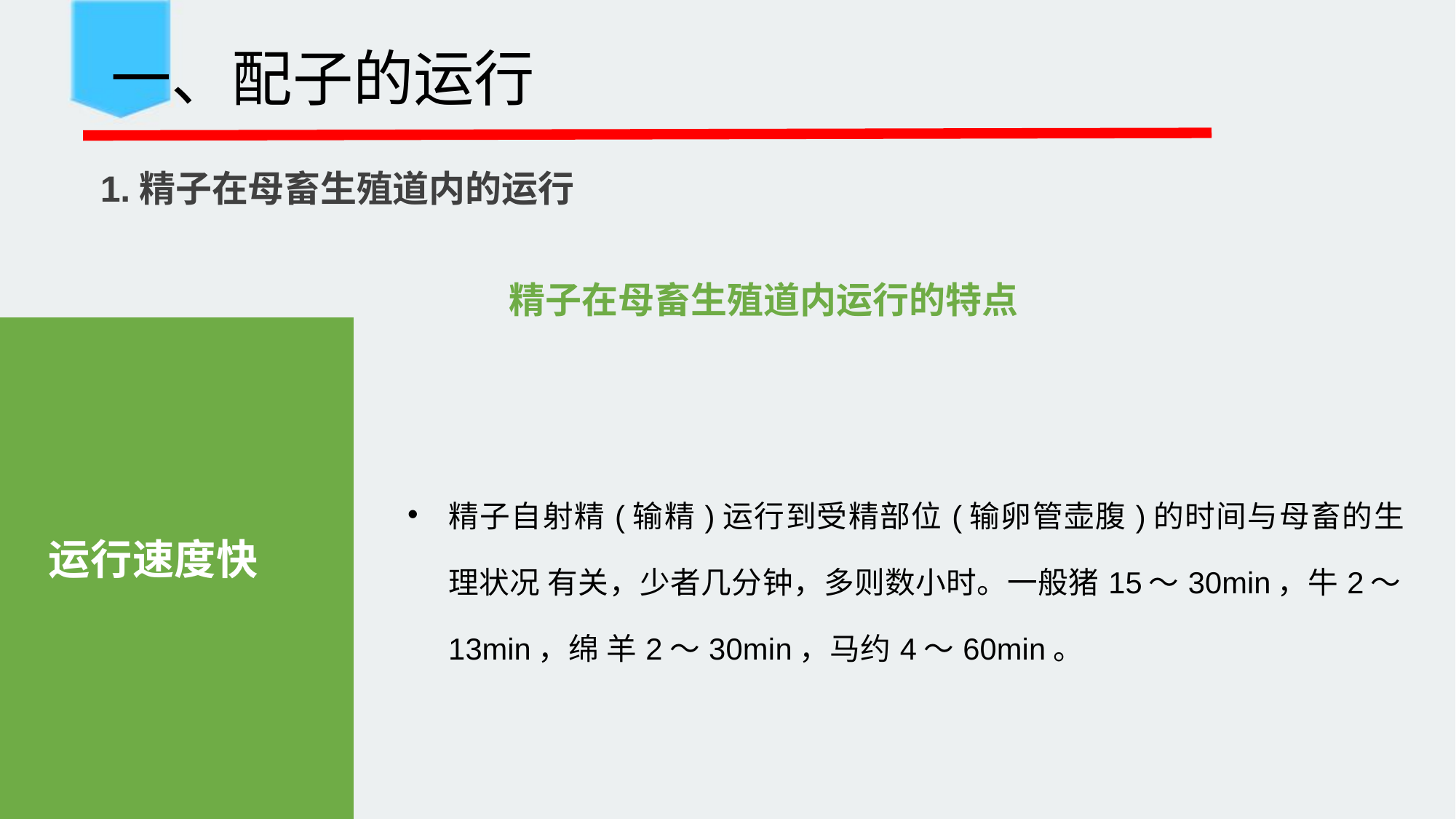

一、配子的运行
  1.精子在母畜生殖道内的运行

精子在母畜生殖道内运行的特点
| 运行速度快 |  |  |
| --- | --- | --- |
|  |  | 精子自射精(输精)运行到受精部位(输卵管壶腹)的时间与母畜的生理状况 有关，少者几分钟，多则数小时。一般猪15～30min，牛2～13min，绵 羊2～30min，马约4～60min。 |
|  |  |  |